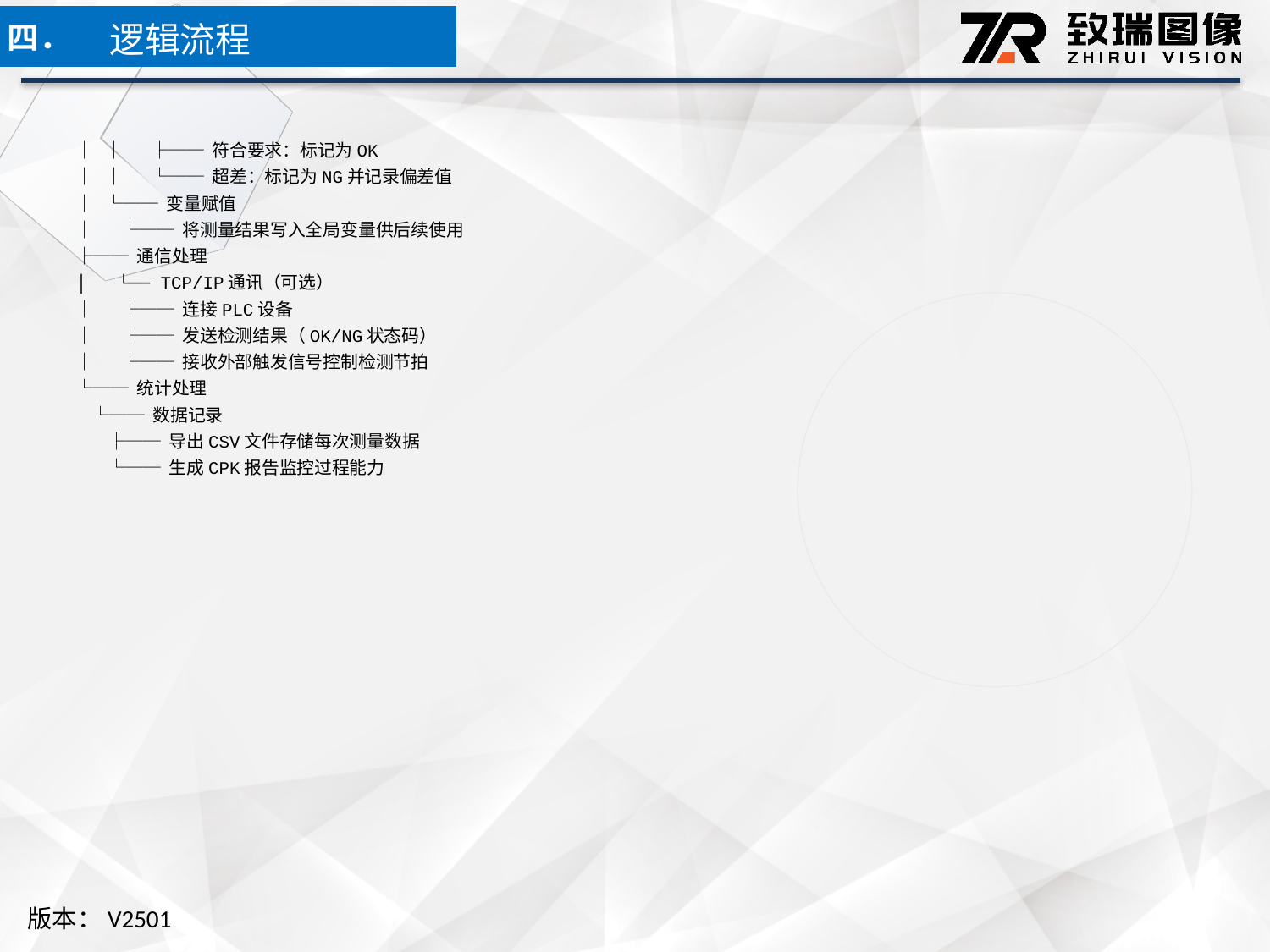

逻辑流程
四．

│   │       ├── 符合要求：标记为OK
│   │       └── 超差：标记为NG并记录偏差值
│   └── 变量赋值
│       └── 将测量结果写入全局变量供后续使用
├── 通信处理
│   └── TCP/IP通讯（可选）
│       ├── 连接PLC设备
│       ├── 发送检测结果（OK/NG状态码）
│       └── 接收外部触发信号控制检测节拍
└── 统计处理
    └── 数据记录
        ├── 导出CSV文件存储每次测量数据
        └── 生成CPK报告监控过程能力